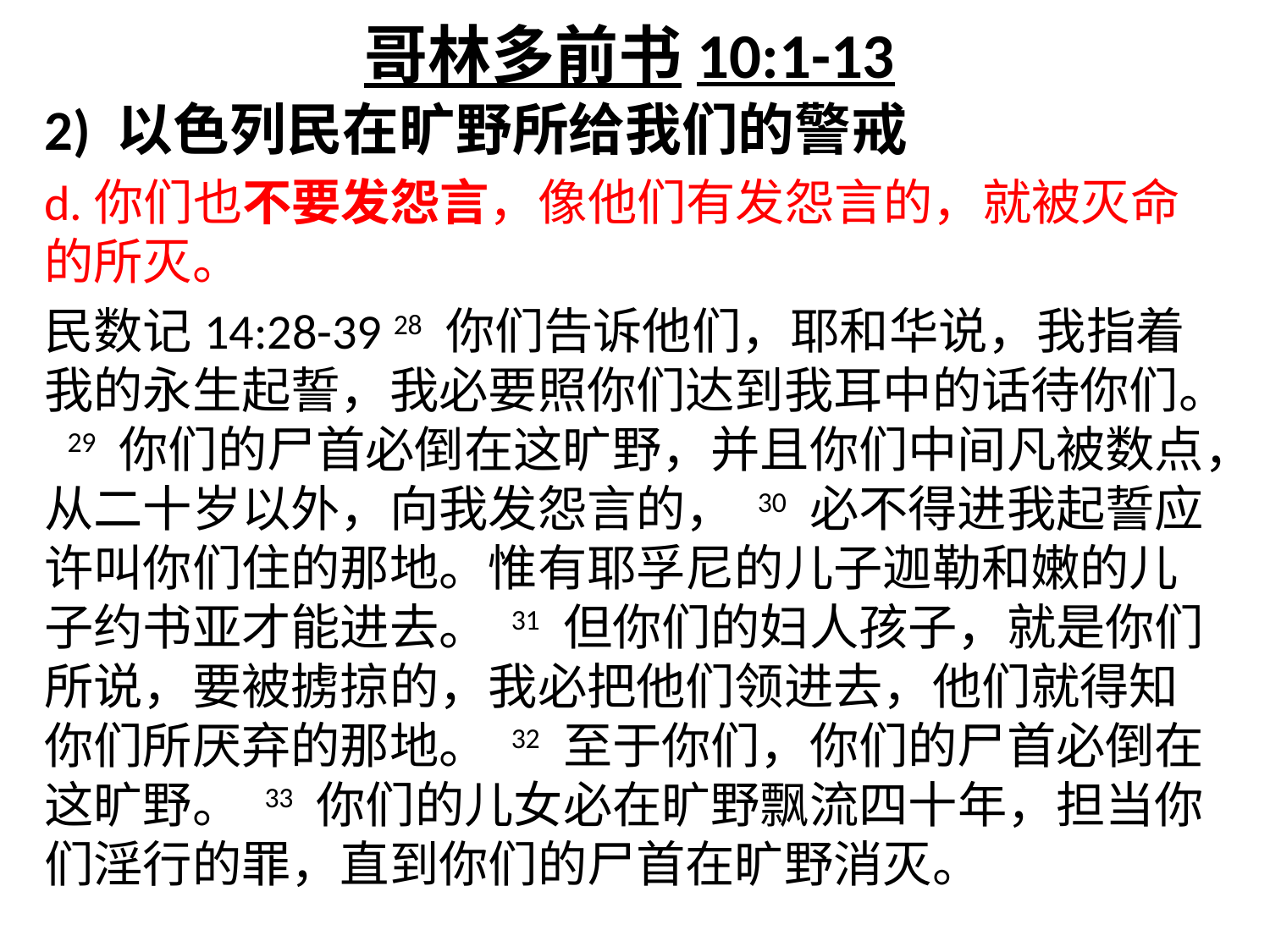

哥林多前书10:1-13
2) 以色列民在旷野所给我们的警戒
d.你们也不要发怨言，像他们有发怨言的，就被灭命的所灭。
民数记14:28-39 28 你们告诉他们，耶和华说，我指着我的永生起誓，我必要照你们达到我耳中的话待你们。 29 你们的尸首必倒在这旷野，并且你们中间凡被数点，从二十岁以外，向我发怨言的， 30 必不得进我起誓应许叫你们住的那地。惟有耶孚尼的儿子迦勒和嫩的儿子约书亚才能进去。 31 但你们的妇人孩子，就是你们所说，要被掳掠的，我必把他们领进去，他们就得知你们所厌弃的那地。 32 至于你们，你们的尸首必倒在这旷野。 33 你们的儿女必在旷野飘流四十年，担当你们淫行的罪，直到你们的尸首在旷野消灭。